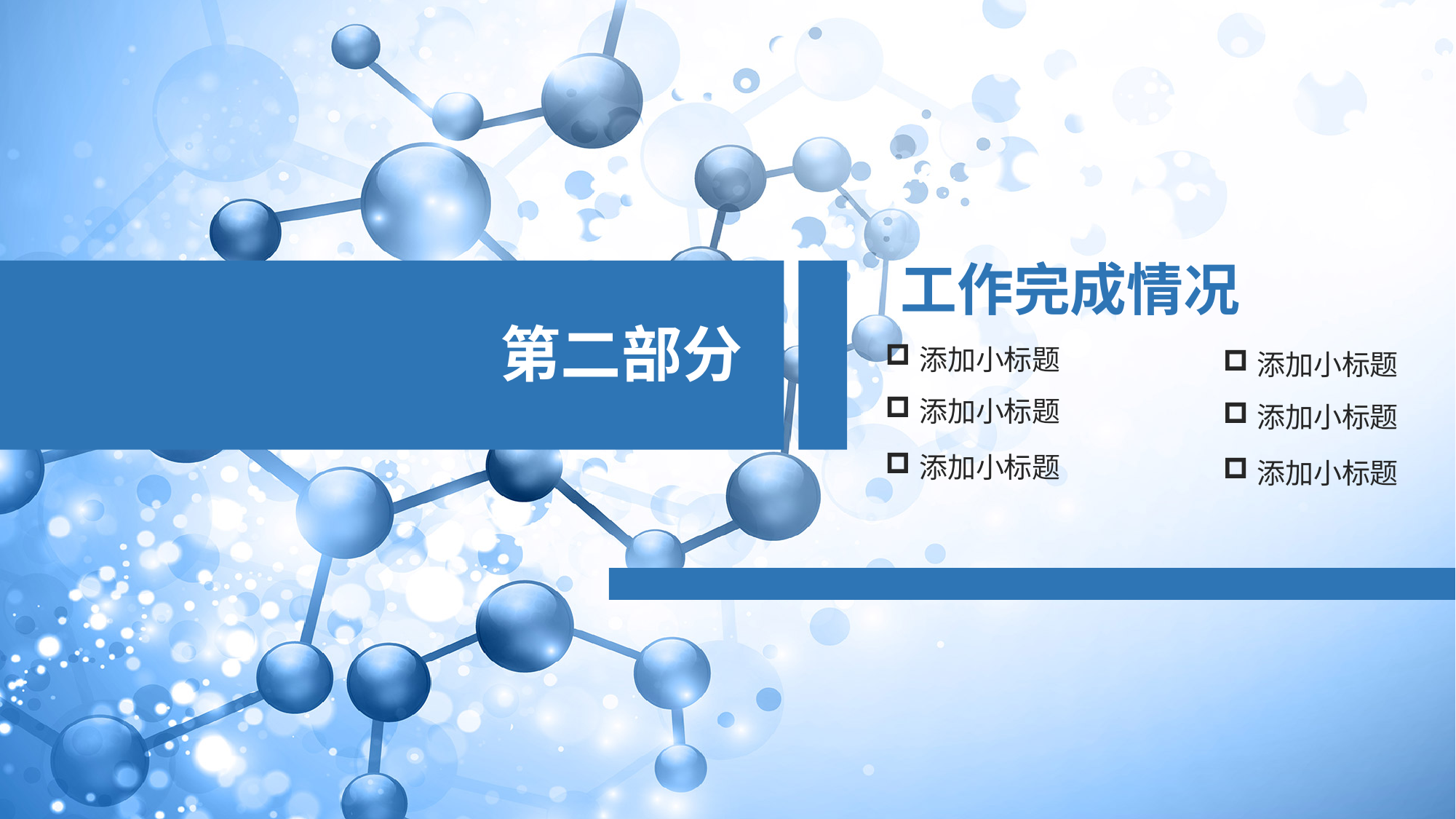

工作完成情况

第二部分
添加小标题
添加小标题
添加小标题
添加小标题
添加小标题
添加小标题